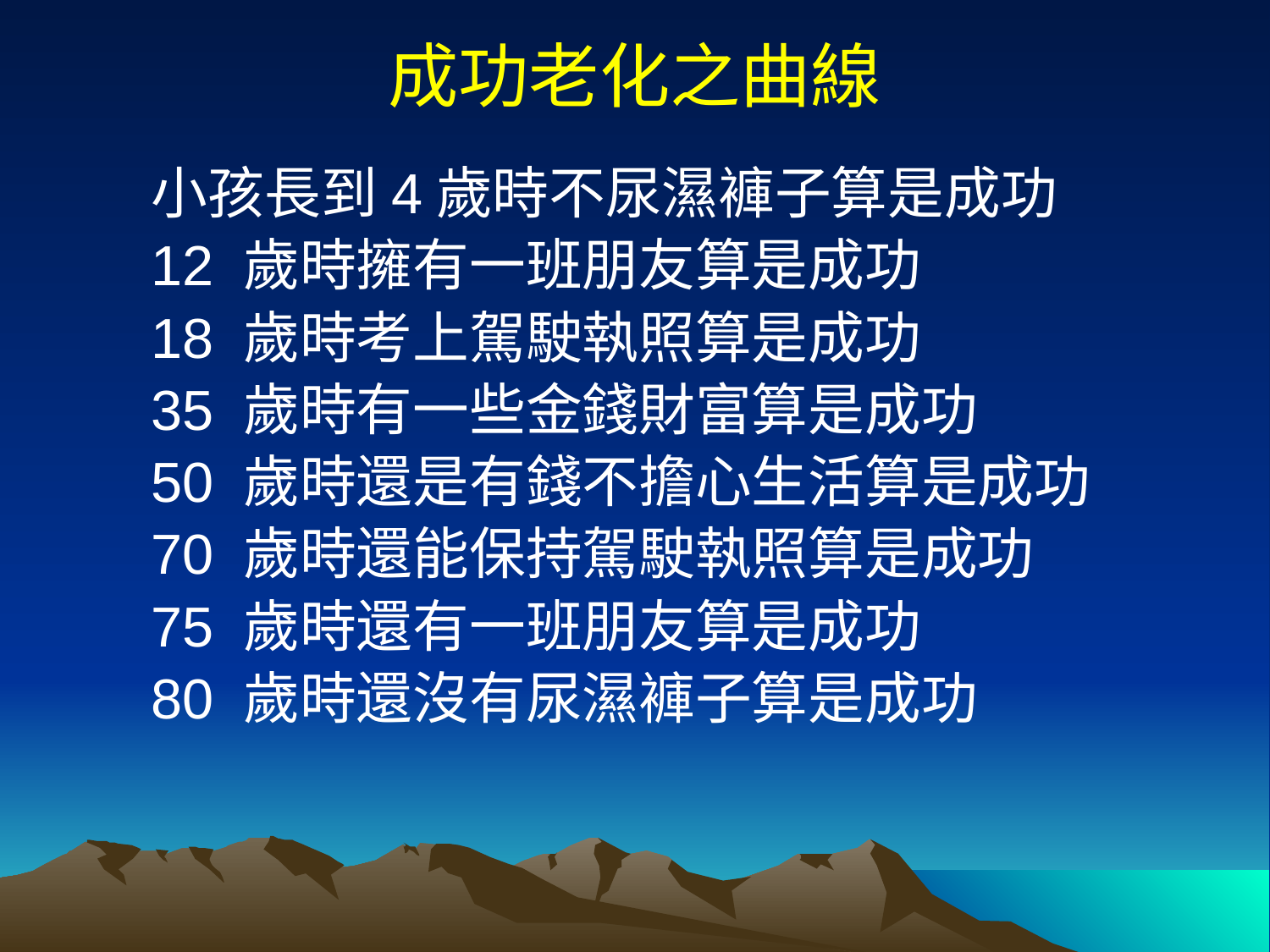

成功老化之曲線
小孩長到4歲時不尿濕褲子算是成功
12 歲時擁有一班朋友算是成功
18 歲時考上駕駛執照算是成功
35 歲時有一些金錢財富算是成功
50 歲時還是有錢不擔心生活算是成功
70 歲時還能保持駕駛執照算是成功
75 歲時還有一班朋友算是成功
80 歲時還沒有尿濕褲子算是成功